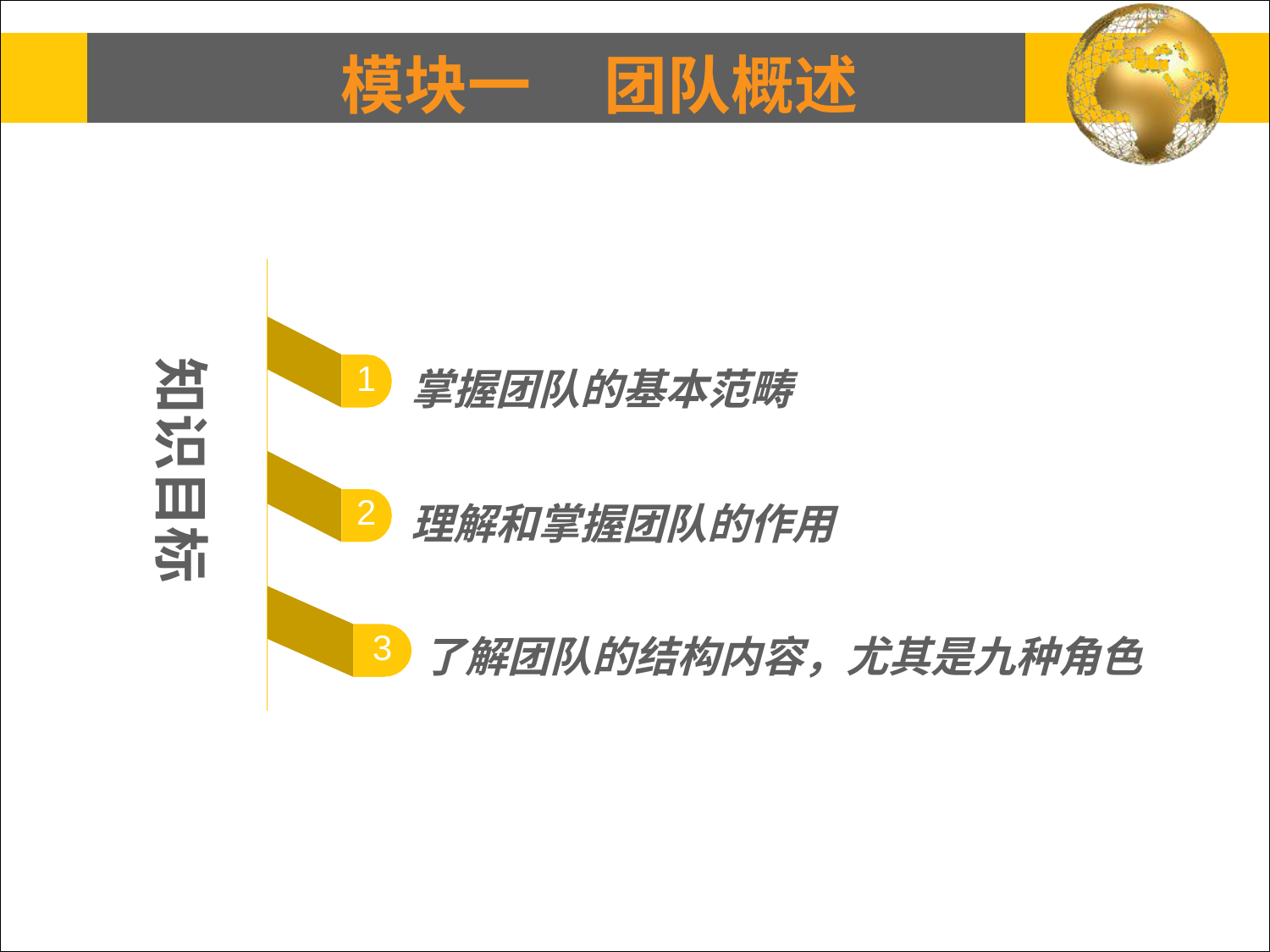

# 模块一	团队概述

1

知识目标
掌握团队的基本范畴

2

理解和掌握团队的作用

3

了解团队的结构内容，尤其是九种角色